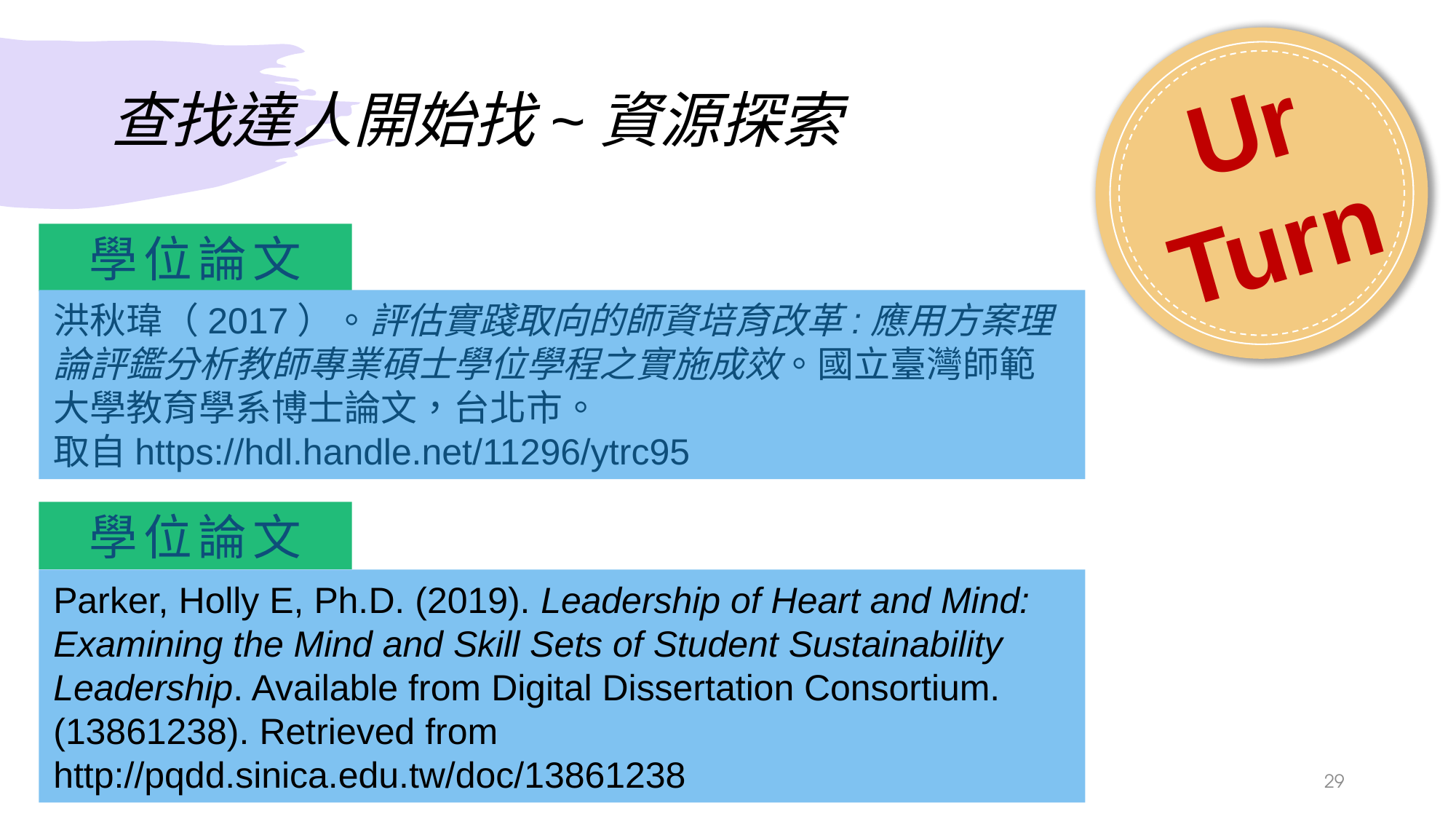

Ur
Turn
# 查找達人開始找~資源探索
學位論文
洪秋瑋（2017）。評估實踐取向的師資培育改革:應用方案理論評鑑分析教師專業碩士學位學程之實施成效。國立臺灣師範大學教育學系博士論文，台北市。 取自https://hdl.handle.net/11296/ytrc95
學位論文
Parker, Holly E, Ph.D. (2019). Leadership of Heart and Mind: Examining the Mind and Skill Sets of Student Sustainability Leadership. Available from Digital Dissertation Consortium. (13861238). Retrieved from http://pqdd.sinica.edu.tw/doc/13861238
29